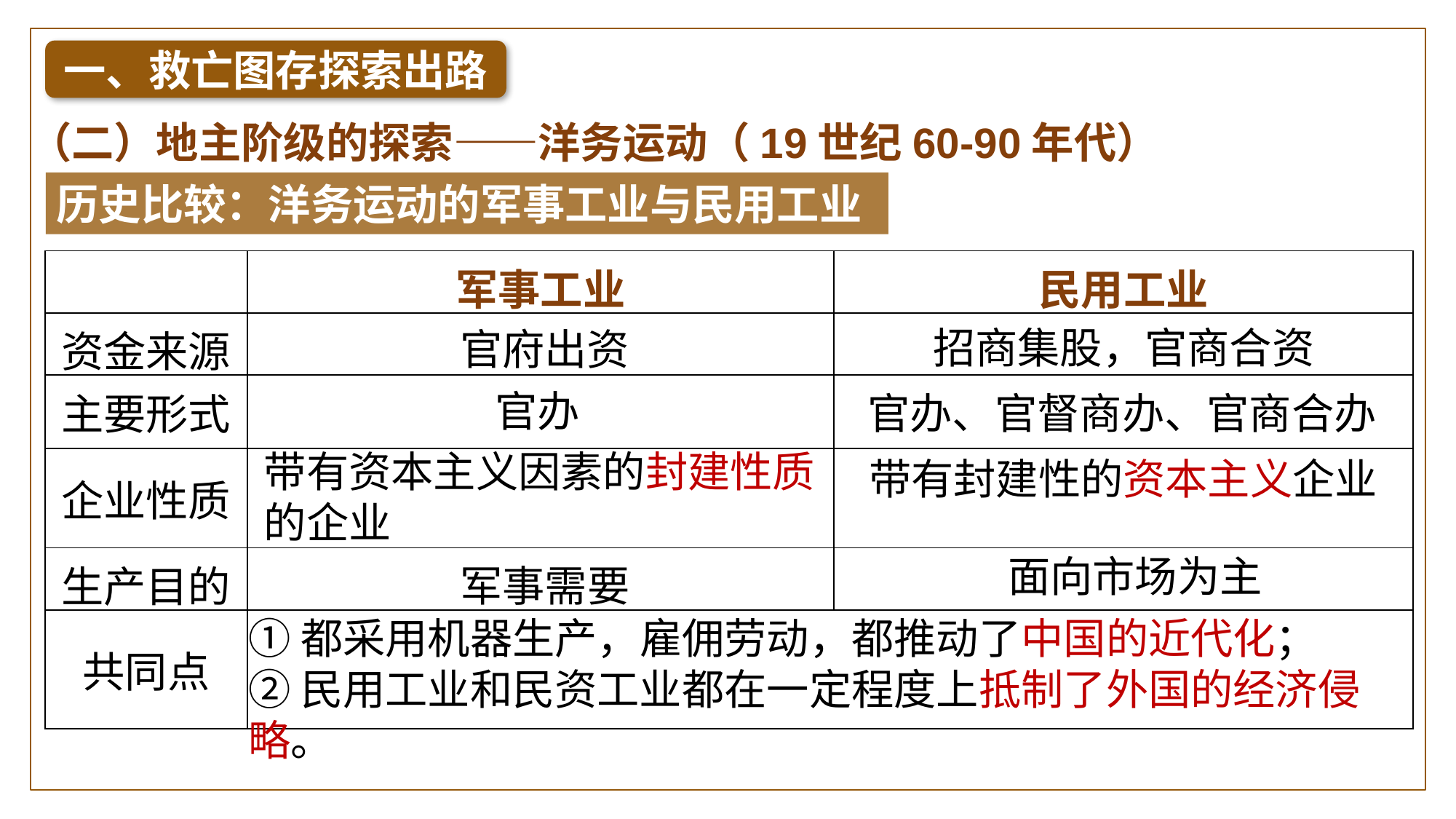

一、救亡图存探索出路
（二）地主阶级的探索——洋务运动（19世纪60-90年代）
历史比较：洋务运动的军事工业与民用工业
|  | 军事工业 | 民用工业 |
| --- | --- | --- |
| 资金来源 |  |  |
| 主要形式 |  |  |
| 企业性质 |  |  |
| 生产目的 |  |  |
| 共同点 |  |  |
招商集股，官商合资
官府出资
官办
官办、官督商办、官商合办
带有资本主义因素的封建性质的企业
带有封建性的资本主义企业
面向市场为主
军事需要
①都采用机器生产，雇佣劳动，都推动了中国的近代化；
②民用工业和民资工业都在一定程度上抵制了外国的经济侵略。